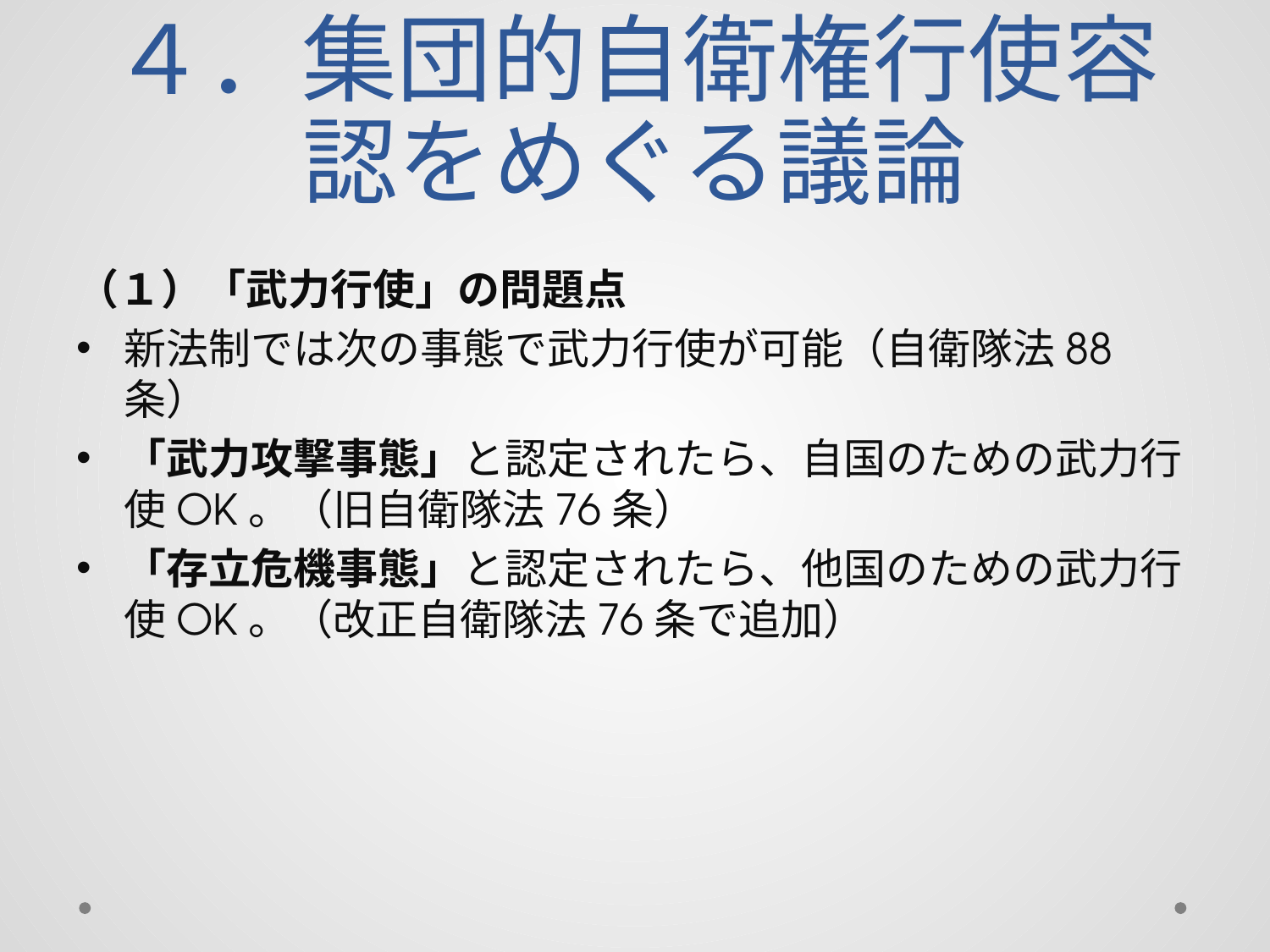

# ４．集団的自衛権行使容認をめぐる議論
（１）「武力行使」の問題点
新法制では次の事態で武力行使が可能（自衛隊法88条）
「武力攻撃事態」と認定されたら、自国のための武力行使OK。（旧自衛隊法76条）
「存立危機事態」と認定されたら、他国のための武力行使OK。（改正自衛隊法76条で追加）